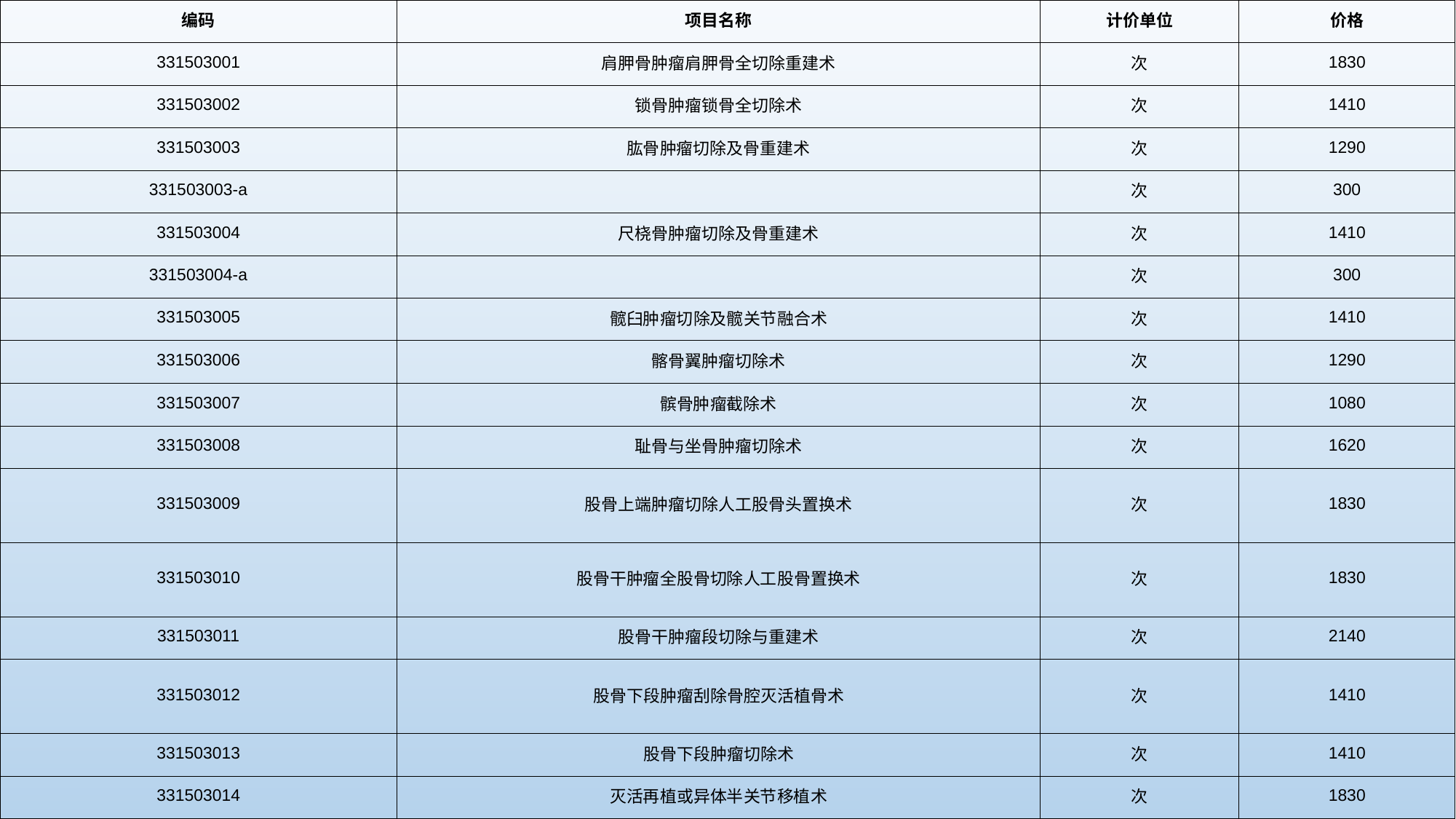

| 编码 | 项目名称 | 计价单位 | 价格 |
| --- | --- | --- | --- |
| 331503001 | 肩胛骨肿瘤肩胛骨全切除重建术 | 次 | 1830 |
| 331503002 | 锁骨肿瘤锁骨全切除术 | 次 | 1410 |
| 331503003 | 肱骨肿瘤切除及骨重建术 | 次 | 1290 |
| 331503003-a |  | 次 | 300 |
| 331503004 | 尺桡骨肿瘤切除及骨重建术 | 次 | 1410 |
| 331503004-a |  | 次 | 300 |
| 331503005 | 髋臼肿瘤切除及髋关节融合术 | 次 | 1410 |
| 331503006 | 髂骨翼肿瘤切除术 | 次 | 1290 |
| 331503007 | 髌骨肿瘤截除术 | 次 | 1080 |
| 331503008 | 耻骨与坐骨肿瘤切除术 | 次 | 1620 |
| 331503009 | 股骨上端肿瘤切除人工股骨头置换术 | 次 | 1830 |
| 331503010 | 股骨干肿瘤全股骨切除人工股骨置换术 | 次 | 1830 |
| 331503011 | 股骨干肿瘤段切除与重建术 | 次 | 2140 |
| 331503012 | 股骨下段肿瘤刮除骨腔灭活植骨术 | 次 | 1410 |
| 331503013 | 股骨下段肿瘤切除术 | 次 | 1410 |
| 331503014 | 灭活再植或异体半关节移植术 | 次 | 1830 |